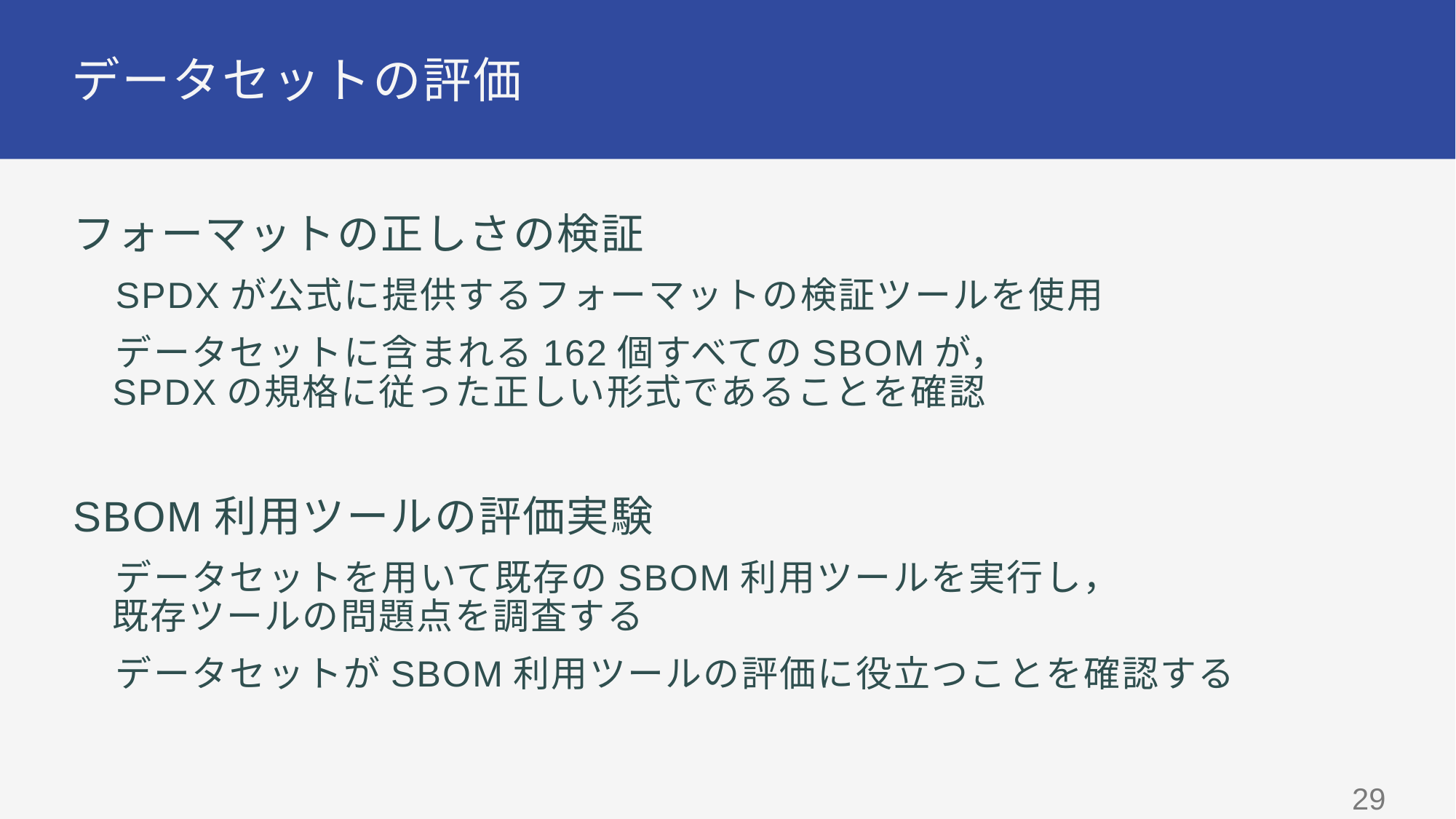

# データセットの評価
フォーマットの正しさの検証
SPDXが公式に提供するフォーマットの検証ツールを使用
データセットに含まれる162個すべてのSBOMが，
SPDXの規格に従った正しい形式であることを確認

SBOM利用ツールの評価実験
データセットを用いて既存のSBOM利用ツールを実行し，
既存ツールの問題点を調査する
データセットがSBOM利用ツールの評価に役立つことを確認する
29